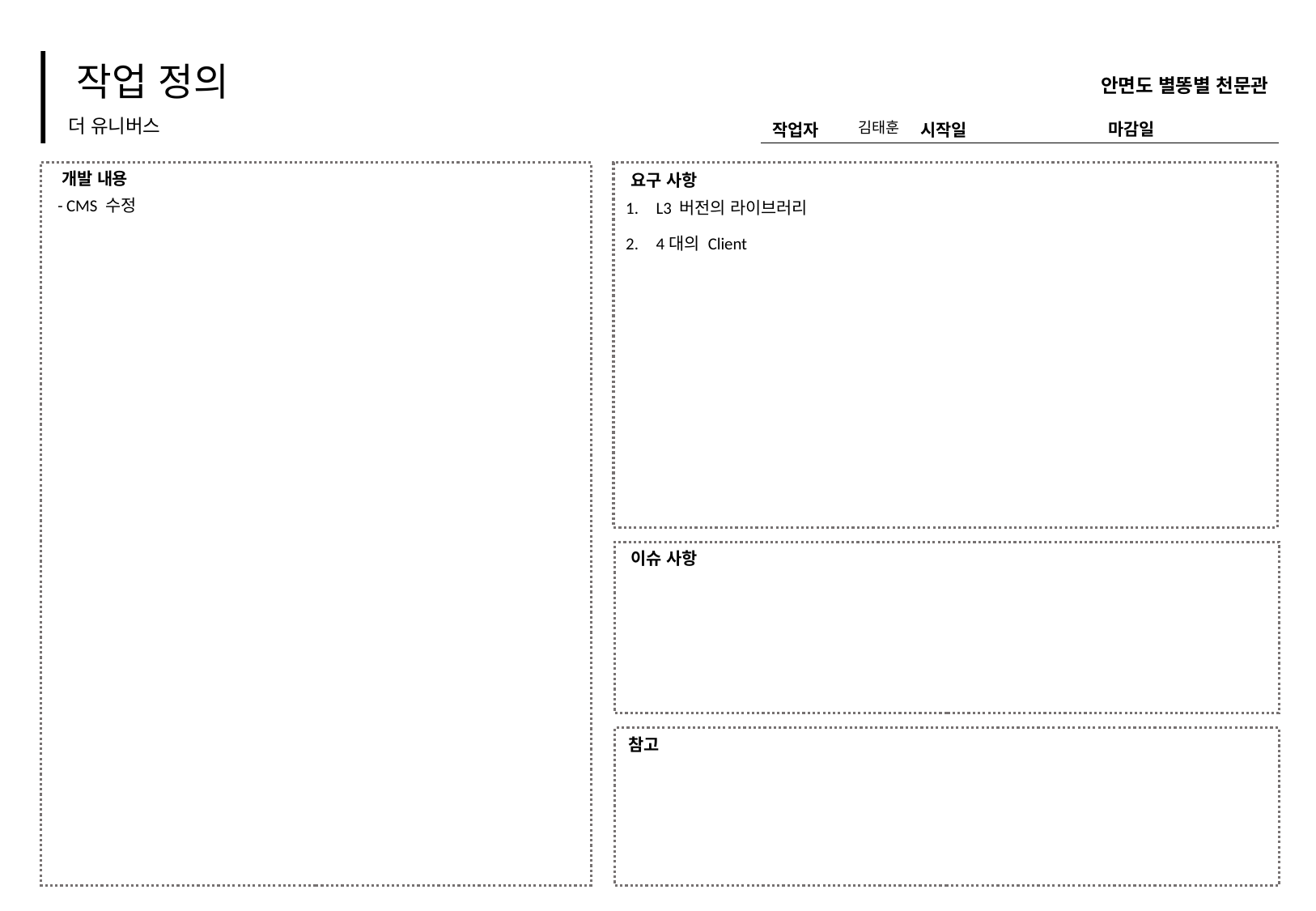

안면도 별똥별 천문관
더 유니버스
김태훈

- CMS 수정
L3 버전의 라이브러리
4대의 Client